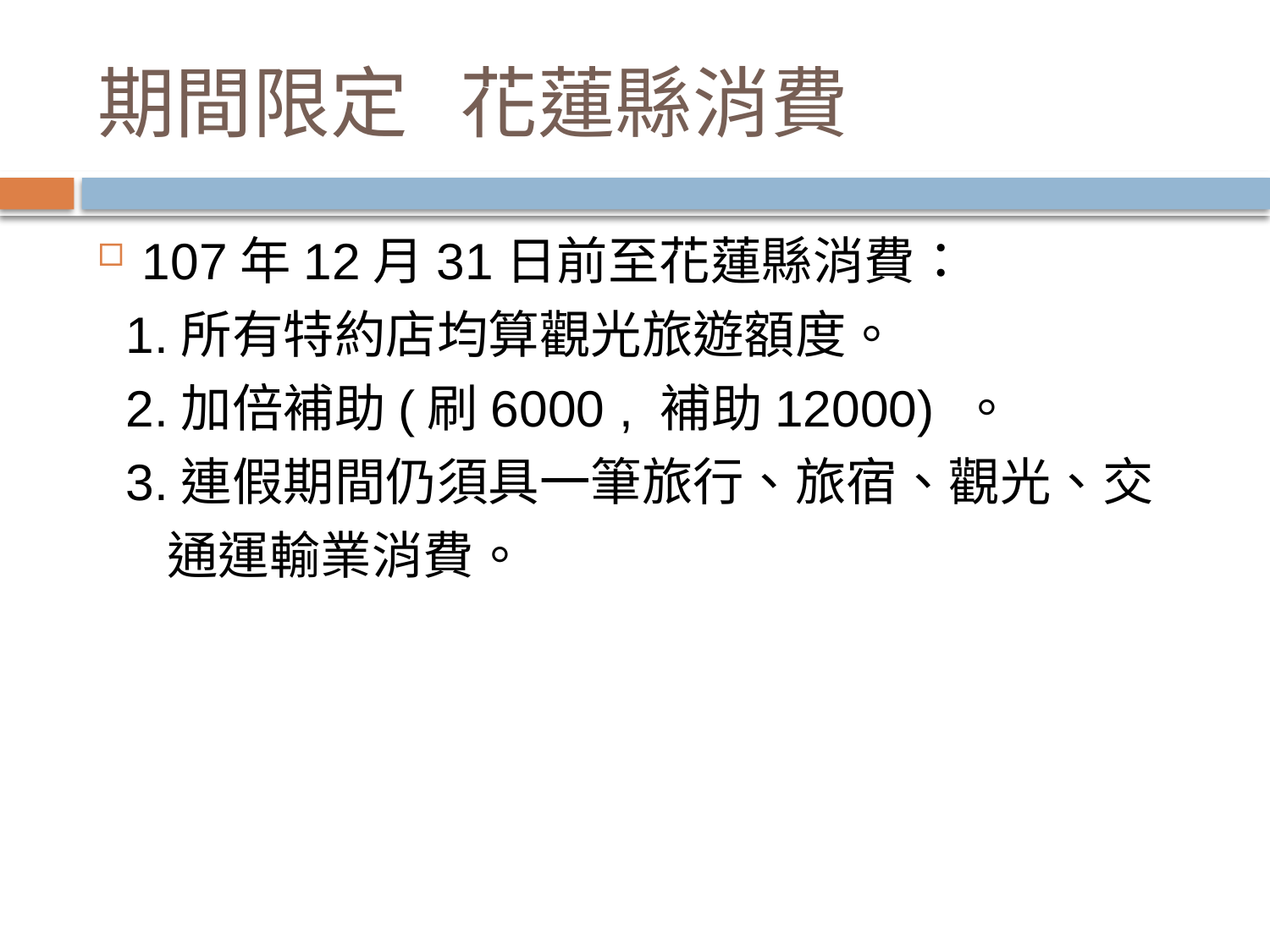

# 期間限定   花蓮縣消費
107年12月31日前至花蓮縣消費：
  1.所有特約店均算觀光旅遊額度。
  2.加倍補助(刷6000 , 補助12000) 。
  3.連假期間仍須具一筆旅行、旅宿、觀光、交
     通運輸業消費。